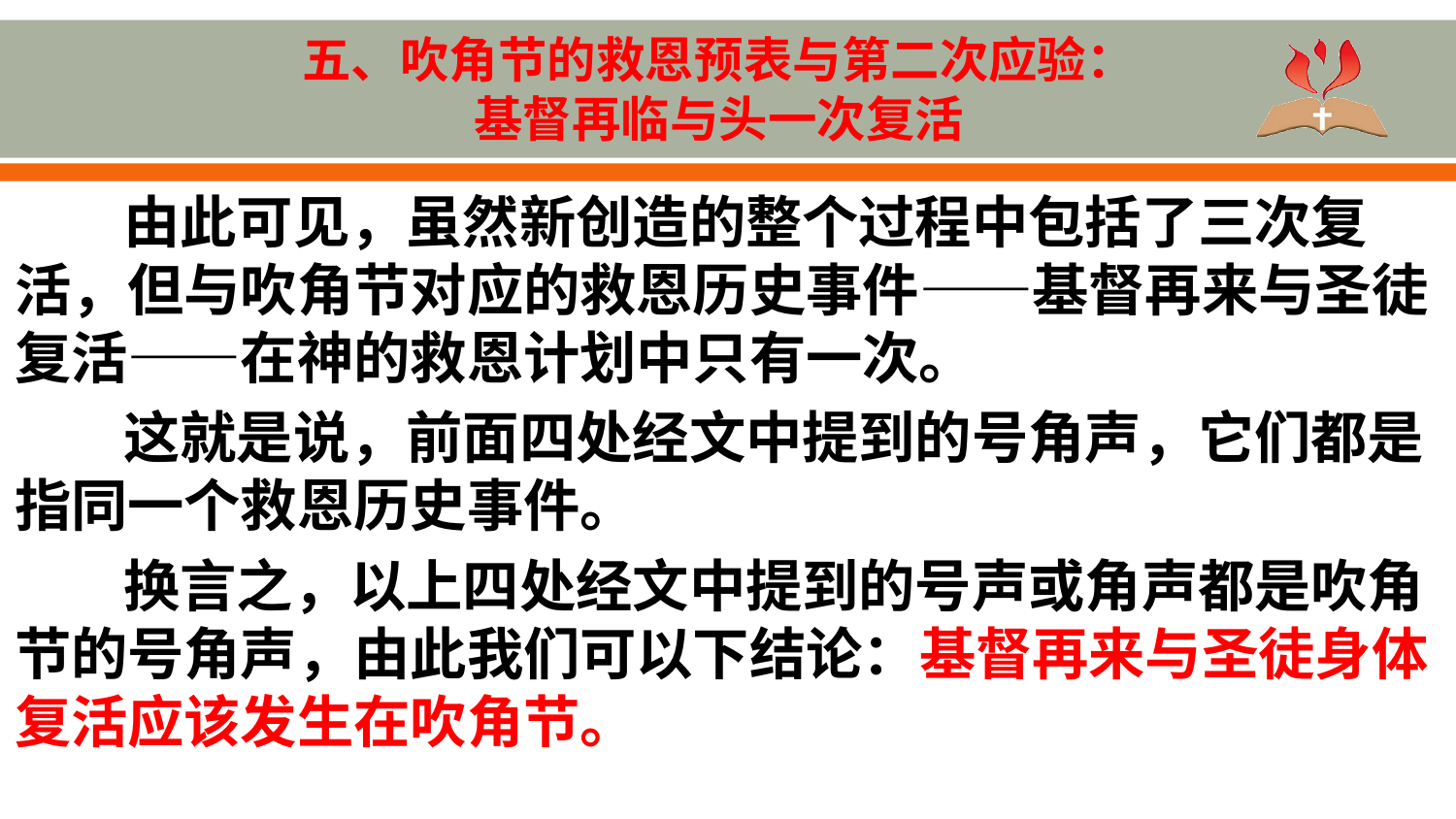

# 五、吹角节的救恩预表与第二次应验： 基督再临与头一次复活
由此可见，虽然新创造的整个过程中包括了三次复活，但与吹角节对应的救恩历史事件——基督再来与圣徒复活——在神的救恩计划中只有一次。
这就是说，前面四处经文中提到的号角声，它们都是指同一个救恩历史事件。
换言之，以上四处经文中提到的号声或角声都是吹角节的号角声，由此我们可以下结论：基督再来与圣徒身体复活应该发生在吹角节。